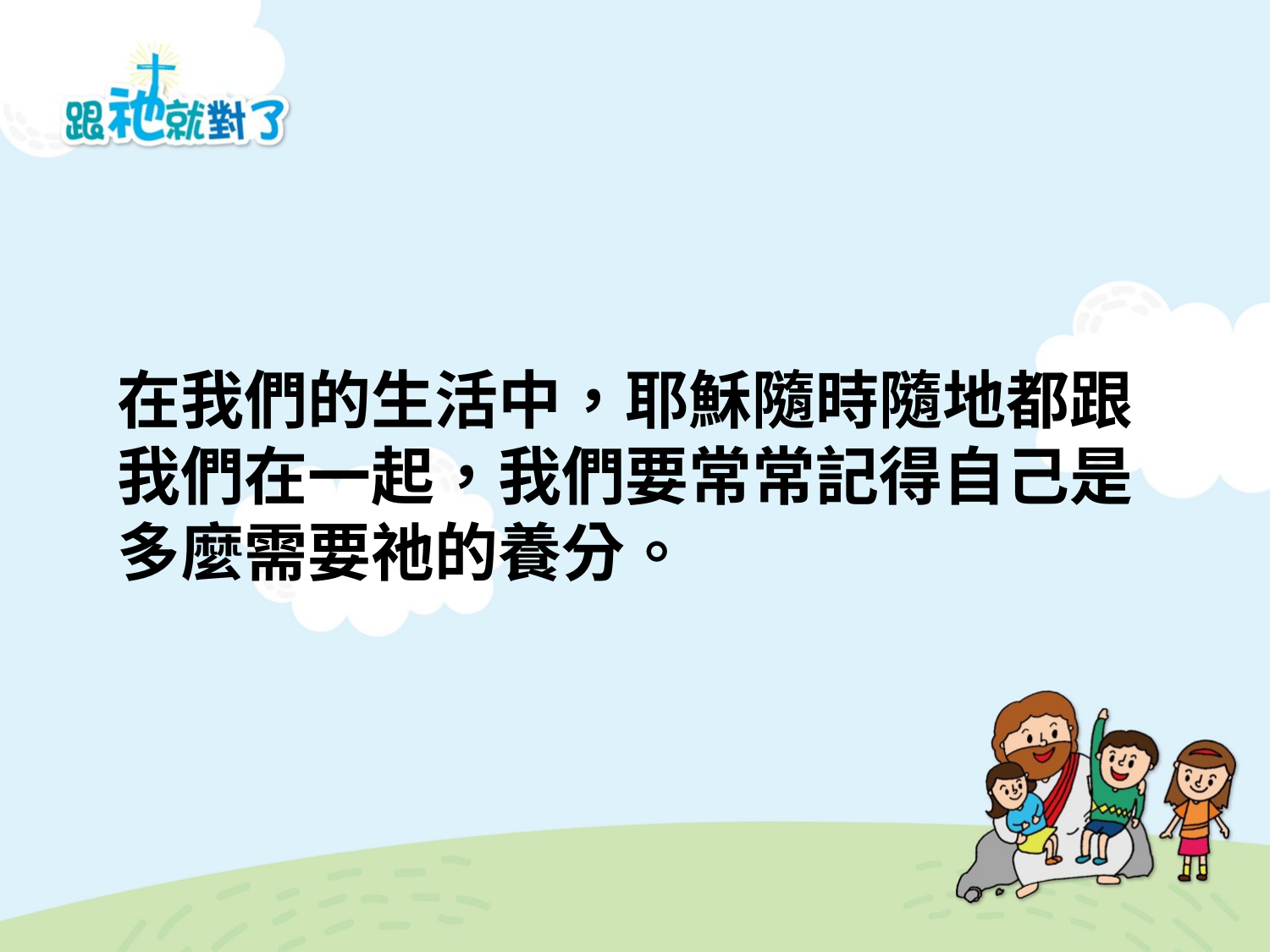

在我們的生活中，耶穌隨時隨地都跟我們在一起，我們要常常記得自己是多麼需要祂的養分。